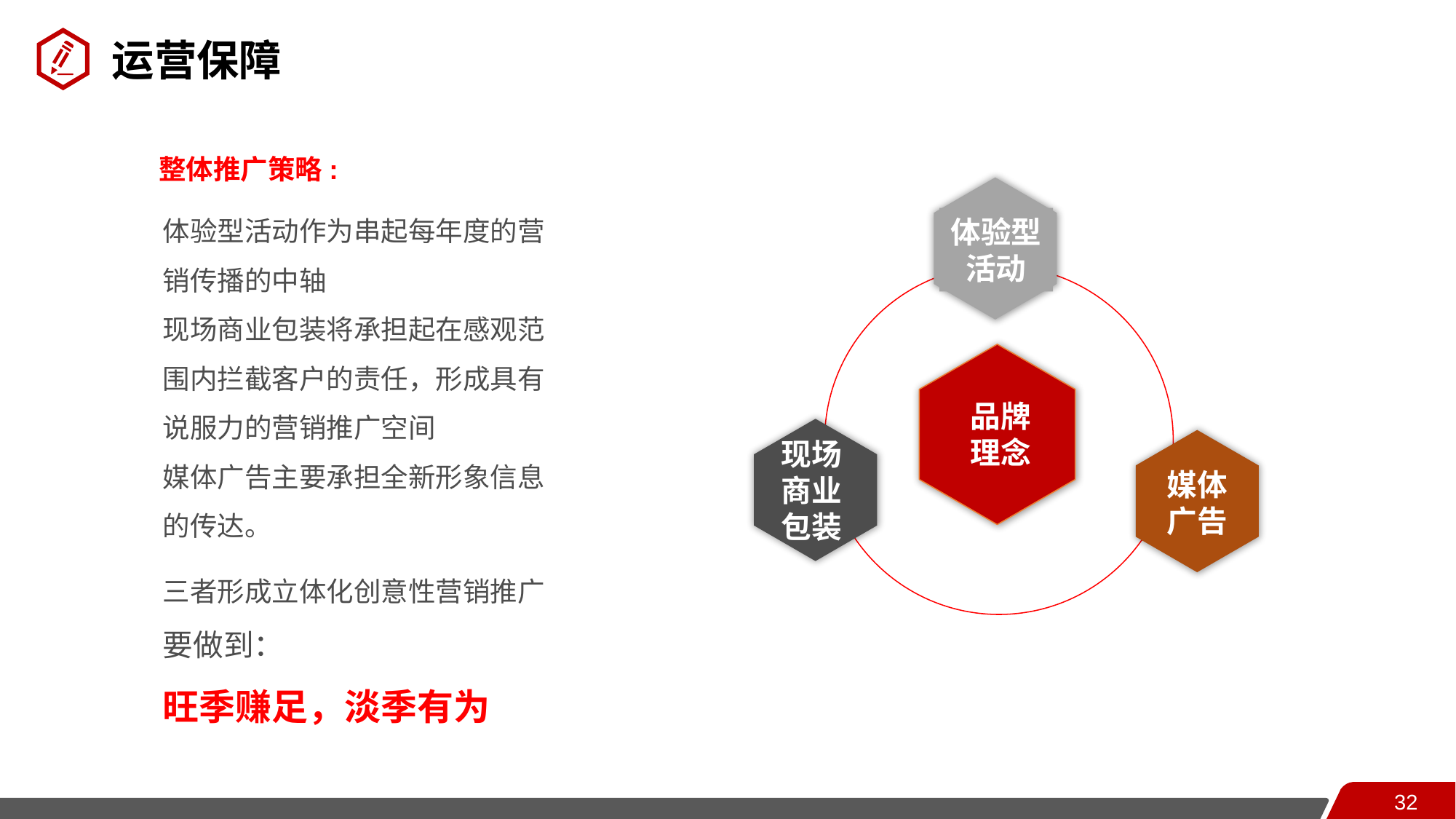

运营保障
整体推广策略:

体验型活动

品牌
理念

现场商业包装

媒体广告
体验型活动作为串起每年度的营
销传播的中轴
现场商业包装将承担起在感观范
围内拦截客户的责任，形成具有
说服力的营销推广空间
媒体广告主要承担全新形象信息
的传达。

三者形成立体化创意性营销推广
要做到：
旺季赚足，淡季有为